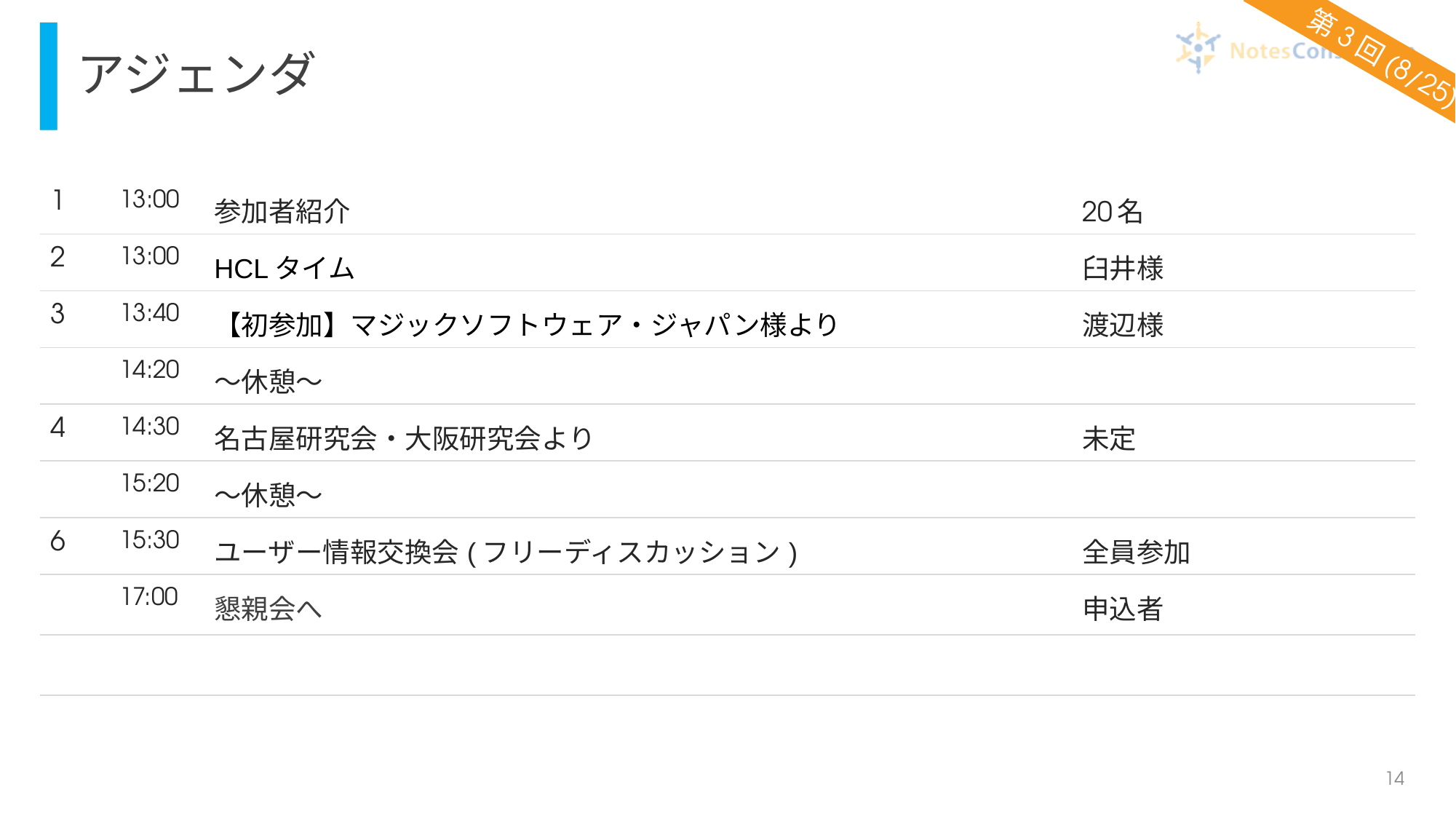

# アジェンダ
第3回(8/25)
| 1 | 13:00 | 参加者紹介 | 20名 |
| --- | --- | --- | --- |
| 2 | 13:00 | HCLタイム | 臼井様 |
| 3 | 13:40 | 【初参加】マジックソフトウェア・ジャパン様より | 渡辺様 |
|  | 14:20 | ～休憩～ |  |
| 4 | 14:30 | 名古屋研究会・大阪研究会より | 未定 |
|  | 15:20 | ～休憩～ |  |
| 6 | 15:30 | ユーザー情報交換会(フリーディスカッション) | 全員参加 |
|  | 17:00 | 懇親会へ | 申込者 |
|  |  |  |  |
14